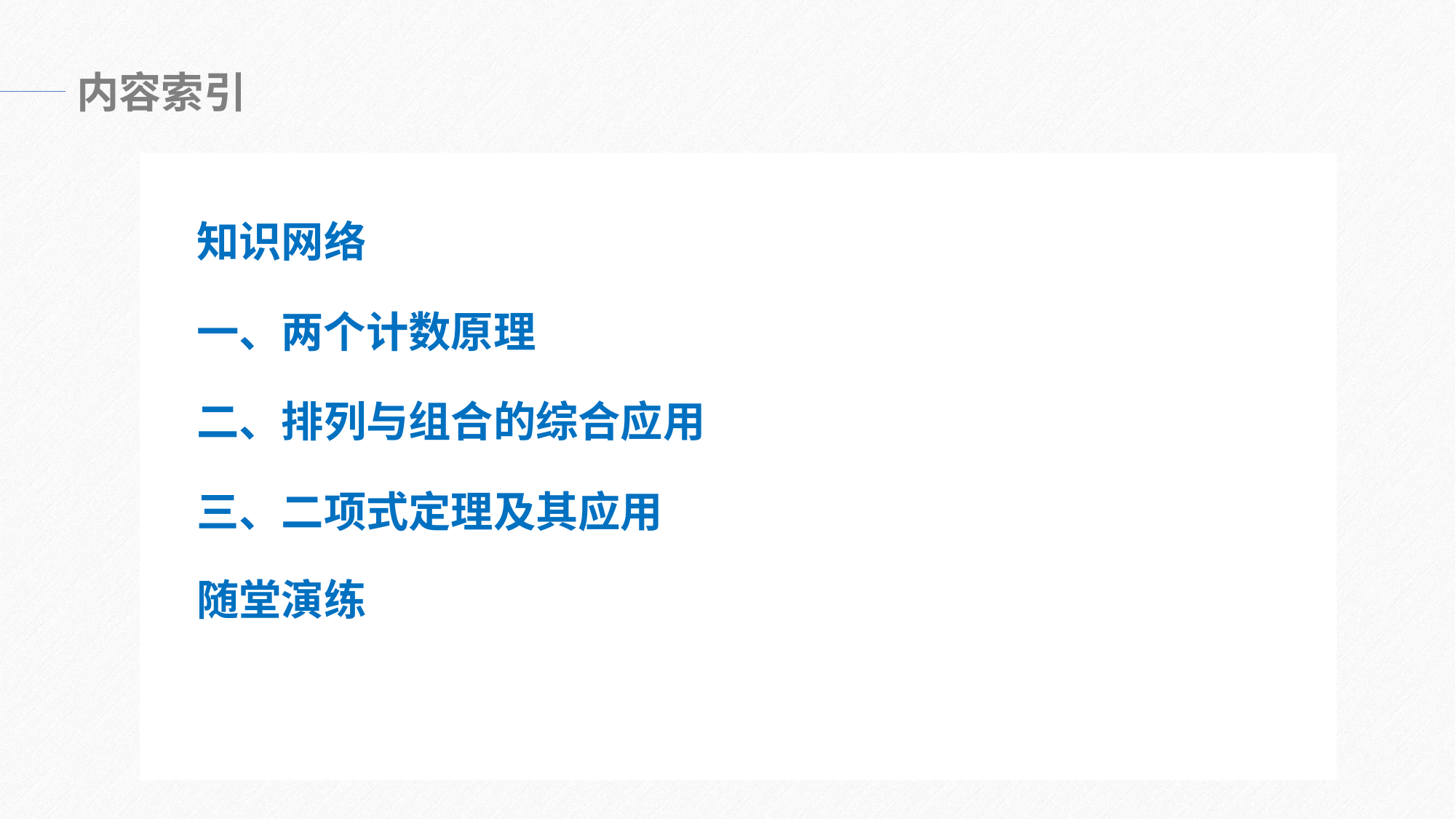

内容索引

知识网络
一、两个计数原理
二、排列与组合的综合应用
三、二项式定理及其应用
随堂演练